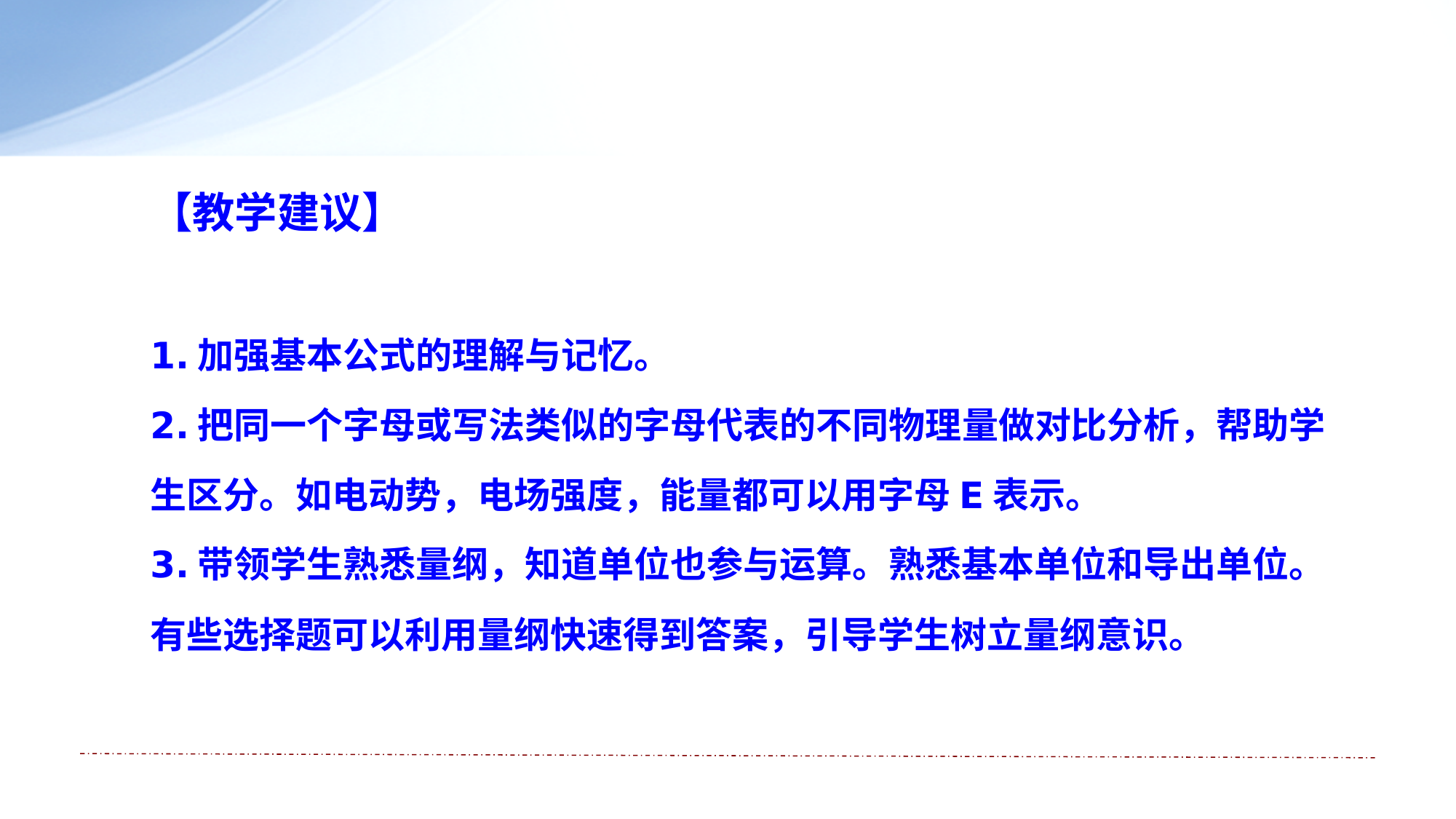

# 【教学建议】 1.加强基本公式的理解与记忆。 2.把同一个字母或写法类似的字母代表的不同物理量做对比分析，帮助学生区分。如电动势，电场强度，能量都可以用字母E表示。 3.带领学生熟悉量纲，知道单位也参与运算。熟悉基本单位和导出单位。有些选择题可以利用量纲快速得到答案，引导学生树立量纲意识。